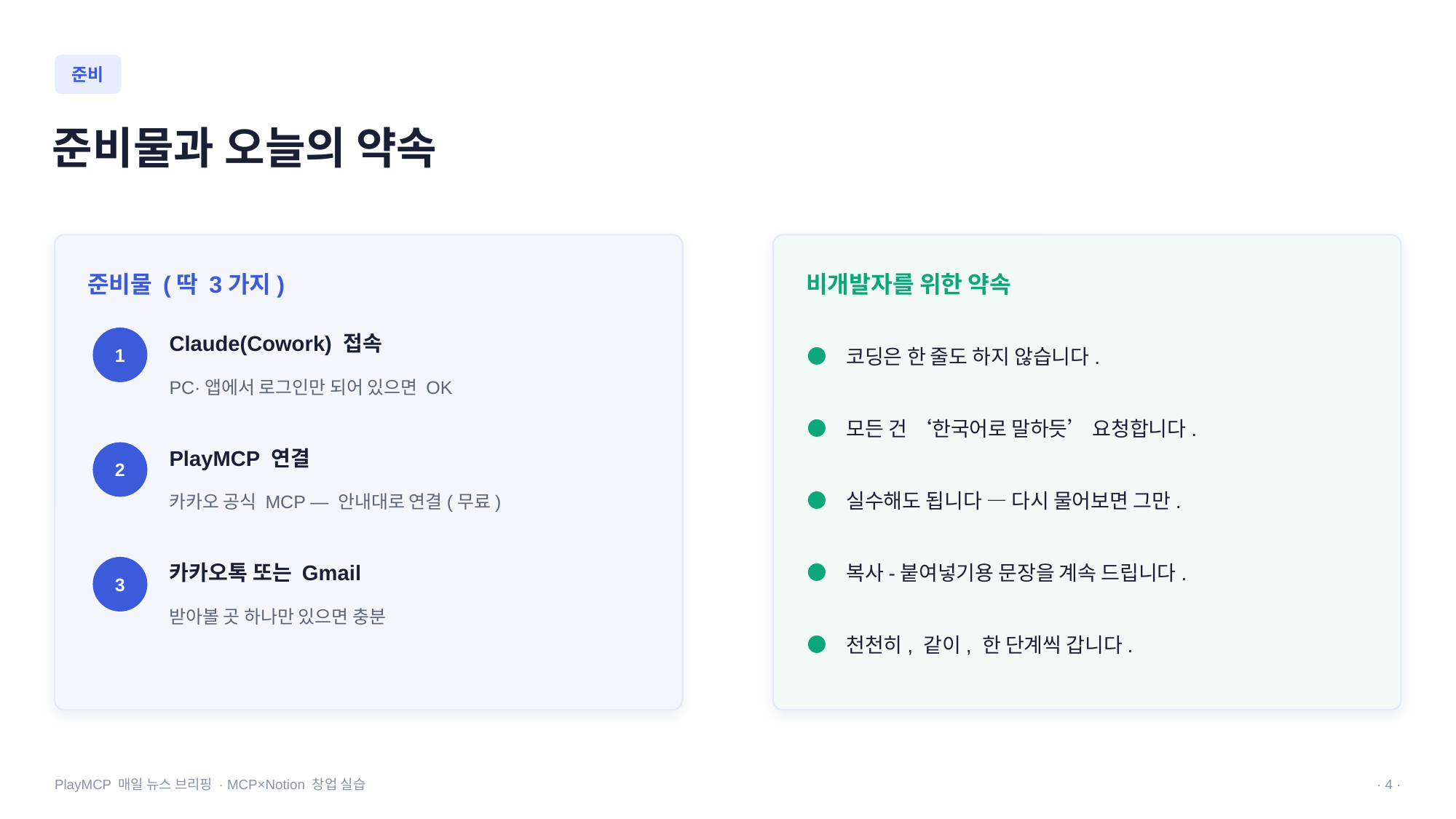

준비
준비물과 오늘의 약속

준비물 (딱 3가지)
비개발자를 위한 약속
Claude(Cowork) 접속

1
코딩은 한 줄도 하지 않습니다.

PC·앱에서 로그인만 되어 있으면 OK
모든 건 ‘한국어로 말하듯’ 요청합니다.

PlayMCP 연결

2
실수해도 됩니다 — 다시 물어보면 그만.
카카오 공식 MCP — 안내대로 연결(무료)

복사-붙여넣기용 문장을 계속 드립니다.
카카오톡 또는 Gmail

3

받아볼 곳 하나만 있으면 충분
천천히, 같이, 한 단계씩 갑니다.

PlayMCP 매일 뉴스 브리핑 · MCP×Notion 창업 실습
· 4 ·